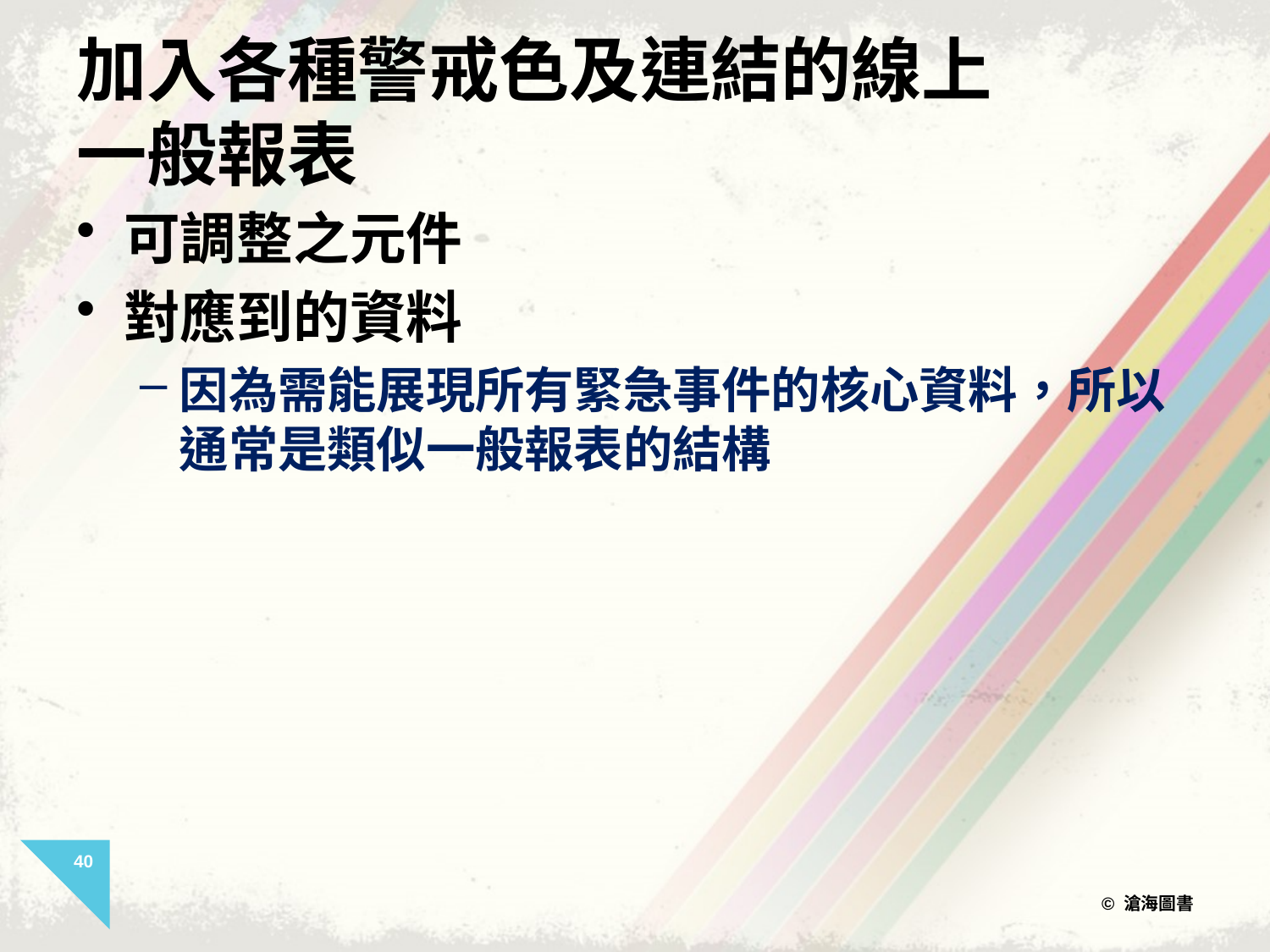

# 加入各種警戒色及連結的線上一般報表
可調整之元件
對應到的資料
因為需能展現所有緊急事件的核心資料，所以通常是類似一般報表的結構

40
© 滄海圖書